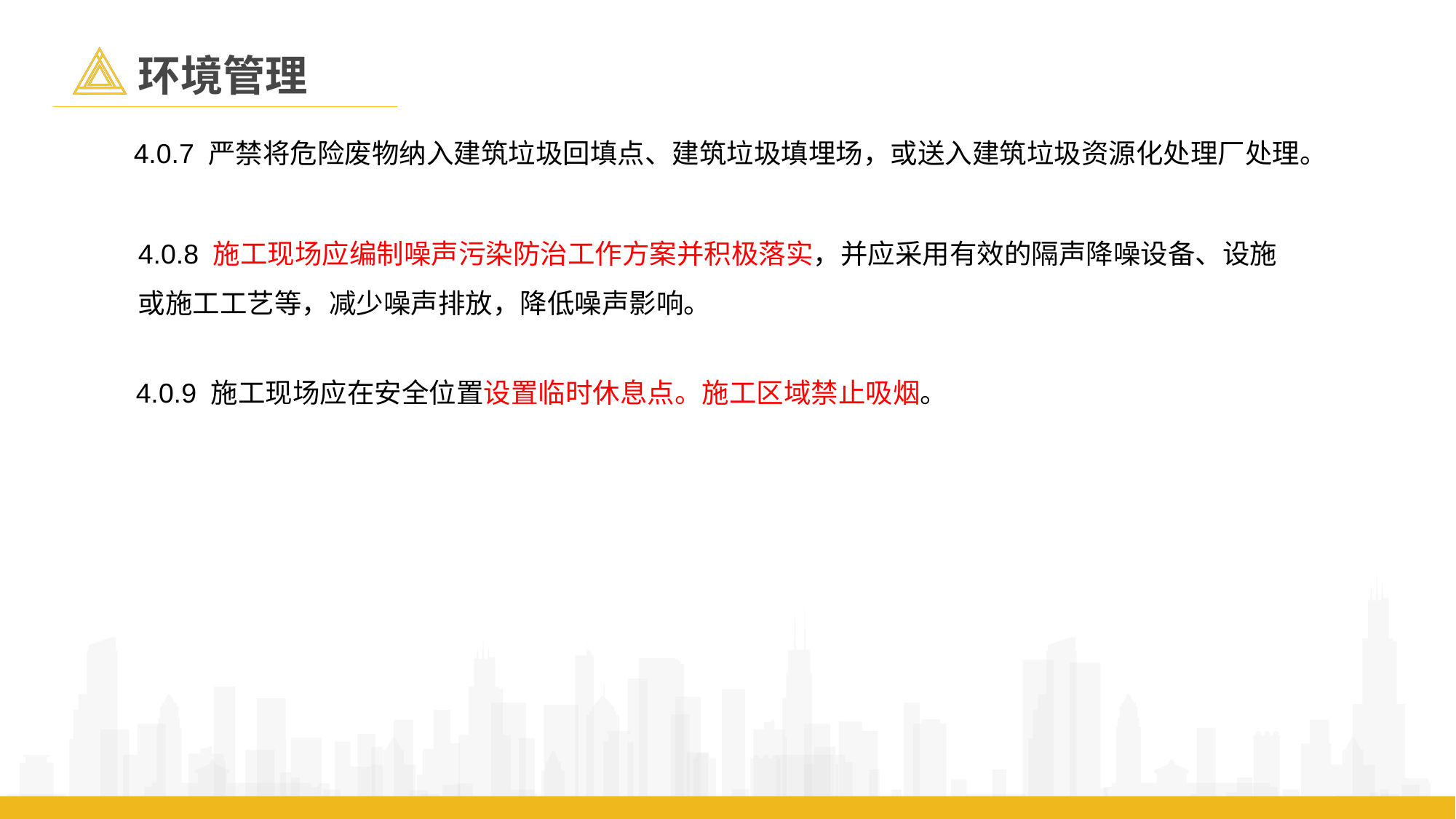

环境管理
4.0.7 严禁将危险废物纳入建筑垃圾回填点、建筑垃圾填埋场，或送入建筑垃圾资源化处理厂处理。
4.0.8 施工现场应编制噪声污染防治工作方案并积极落实，并应采用有效的隔声降噪设备、设施或施工工艺等，减少噪声排放，降低噪声影响。
4.0.9 施工现场应在安全位置设置临时休息点。施工区域禁止吸烟。